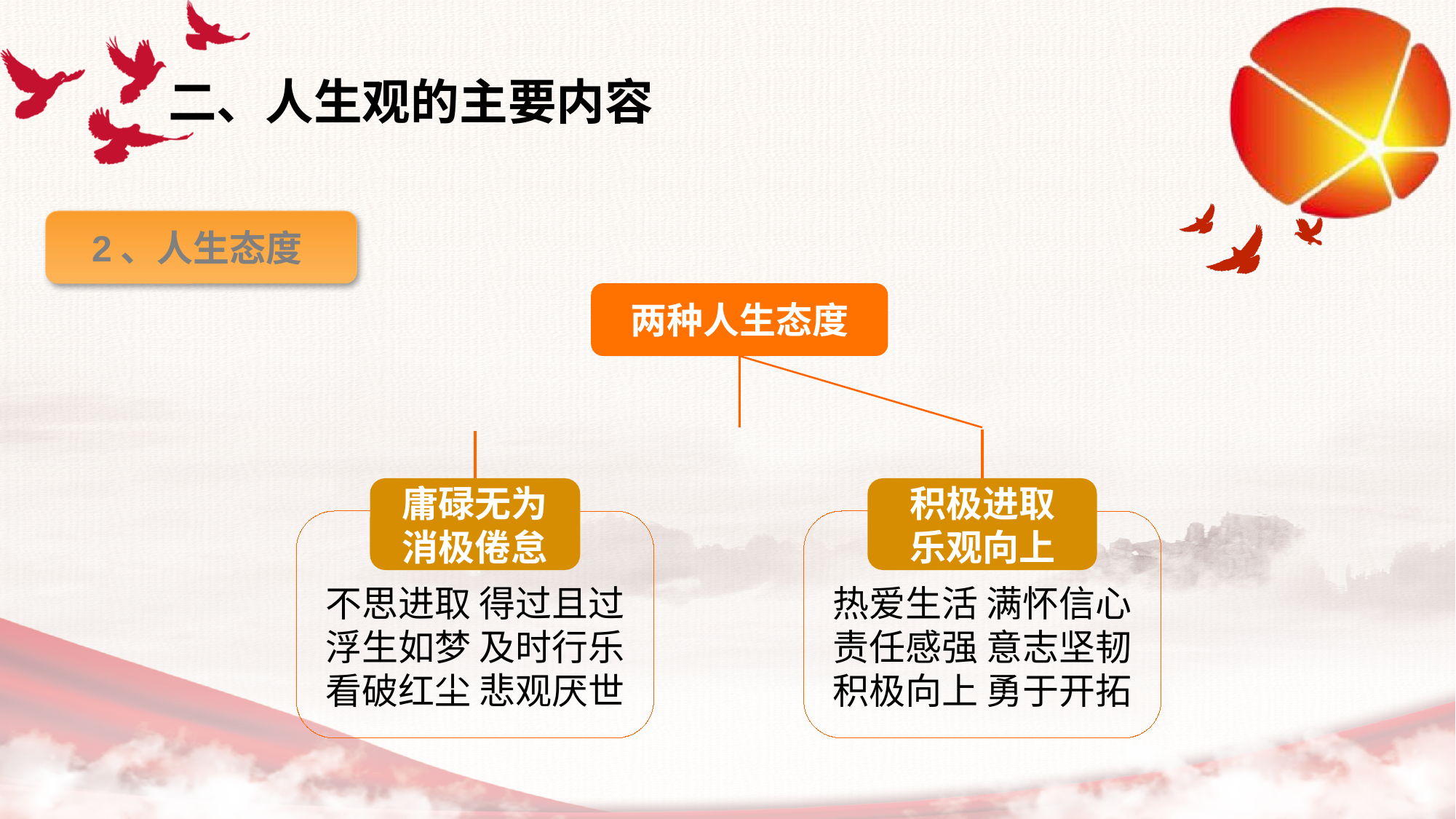

二、人生观的主要内容
2、人生态度
两种人生态度
庸碌无为消极倦怠
积极进取
乐观向上

不思进取 得过且过
浮生如梦 及时行乐
看破红尘 悲观厌世

热爱生活 满怀信心
责任感强 意志坚韧
积极向上 勇于开拓